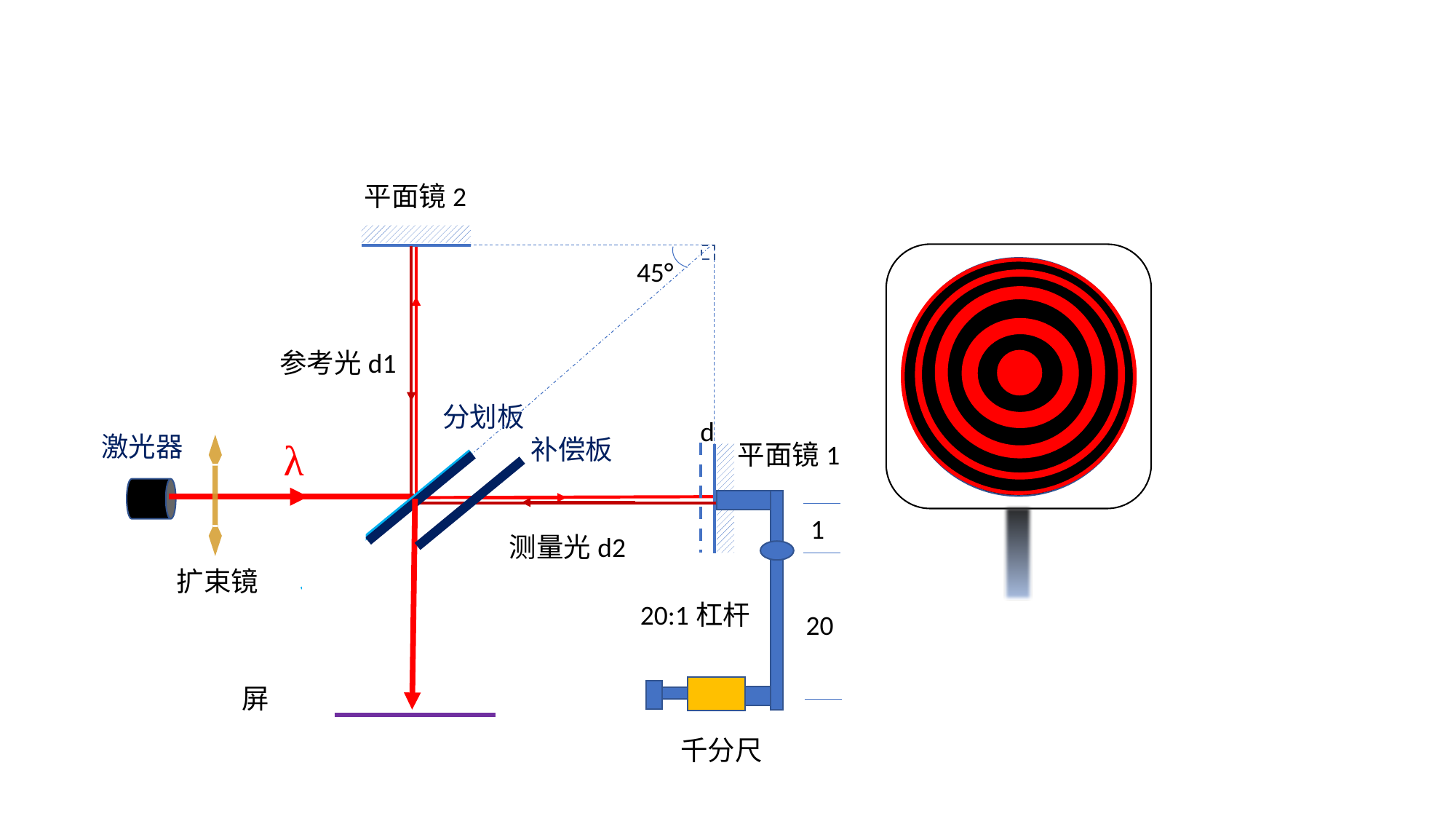

平面镜2

45°
参考光d1
分划板
d
激光器
补偿板
λ
平面镜1

1
测量光d2

扩束镜
20:1杠杆
20
屏

千分尺